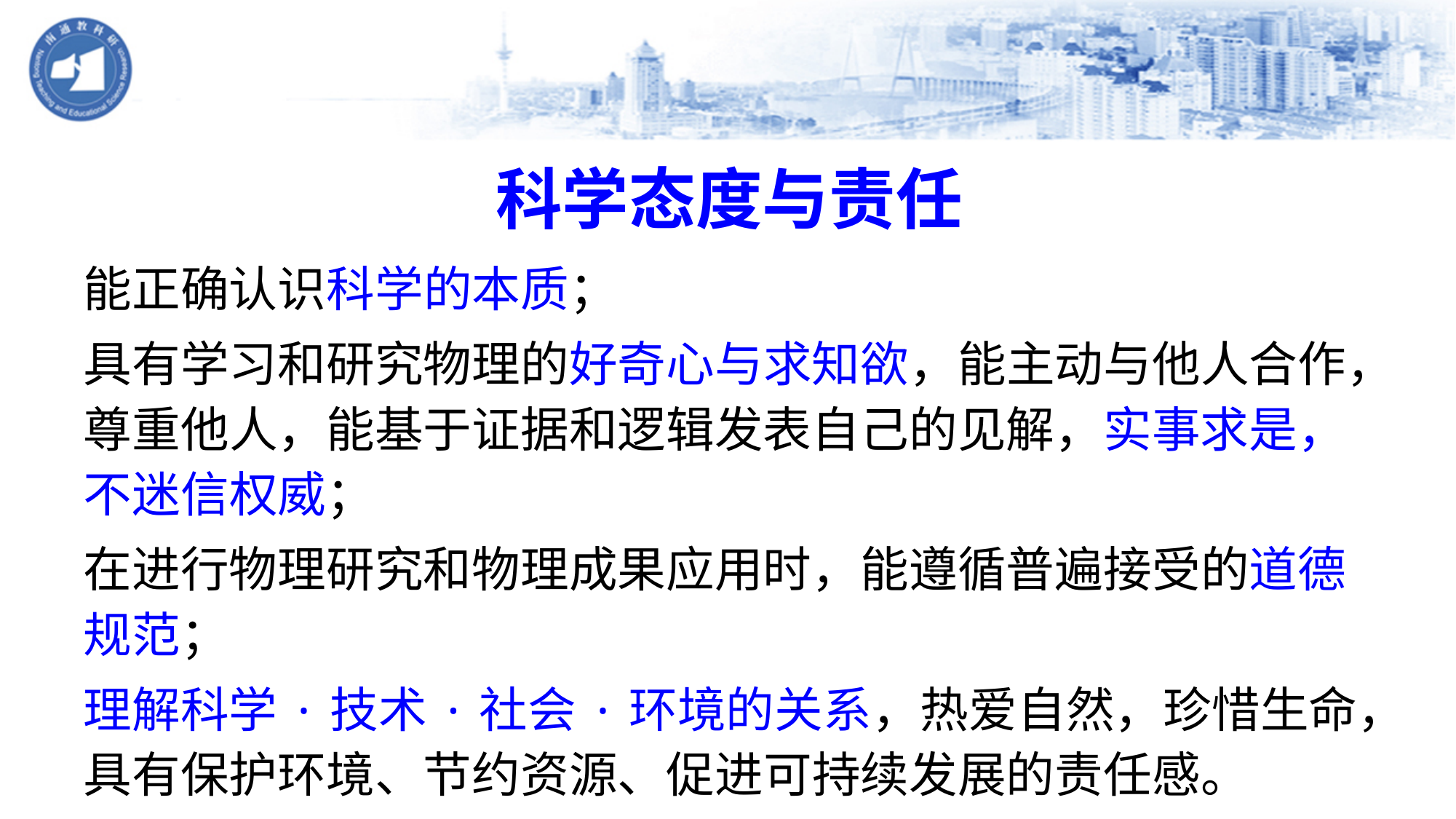

# 科学态度与责任
能正确认识科学的本质；
具有学习和研究物理的好奇心与求知欲，能主动与他人合作，尊重他人，能基于证据和逻辑发表自己的见解，实事求是，不迷信权威；
在进行物理研究和物理成果应用时，能遵循普遍接受的道德规范；
理解科学·技术·社会·环境的关系，热爱自然，珍惜生命，具有保护环境、节约资源、促进可持续发展的责任感。